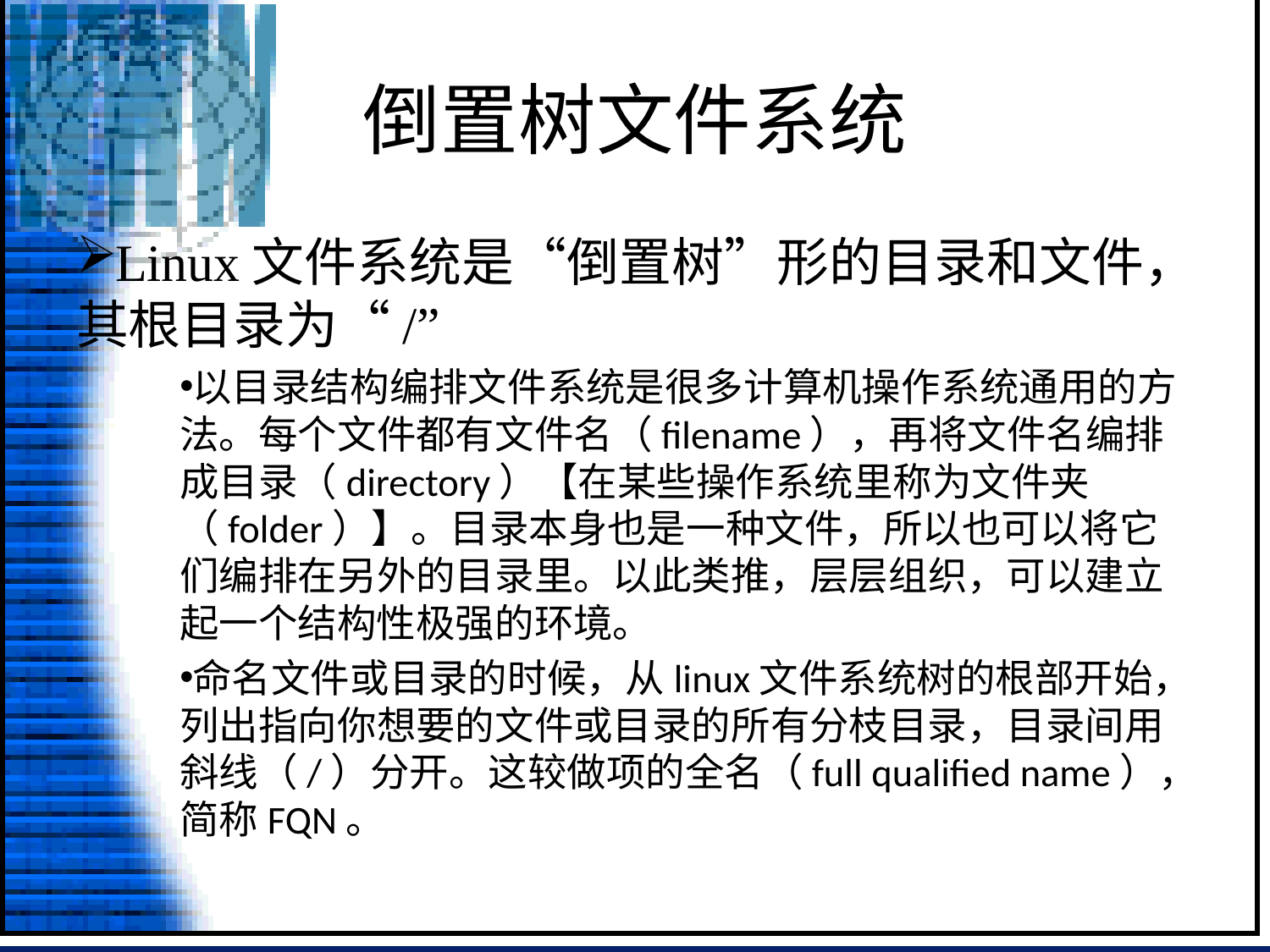

# 倒置树文件系统
Linux文件系统是“倒置树”形的目录和文件，其根目录为“/”
以目录结构编排文件系统是很多计算机操作系统通用的方法。每个文件都有文件名（filename），再将文件名编排成目录（directory）【在某些操作系统里称为文件夹（folder）】。目录本身也是一种文件，所以也可以将它们编排在另外的目录里。以此类推，层层组织，可以建立起一个结构性极强的环境。
命名文件或目录的时候，从linux文件系统树的根部开始，列出指向你想要的文件或目录的所有分枝目录，目录间用斜线（/）分开。这较做项的全名（full qualified name），简称FQN。